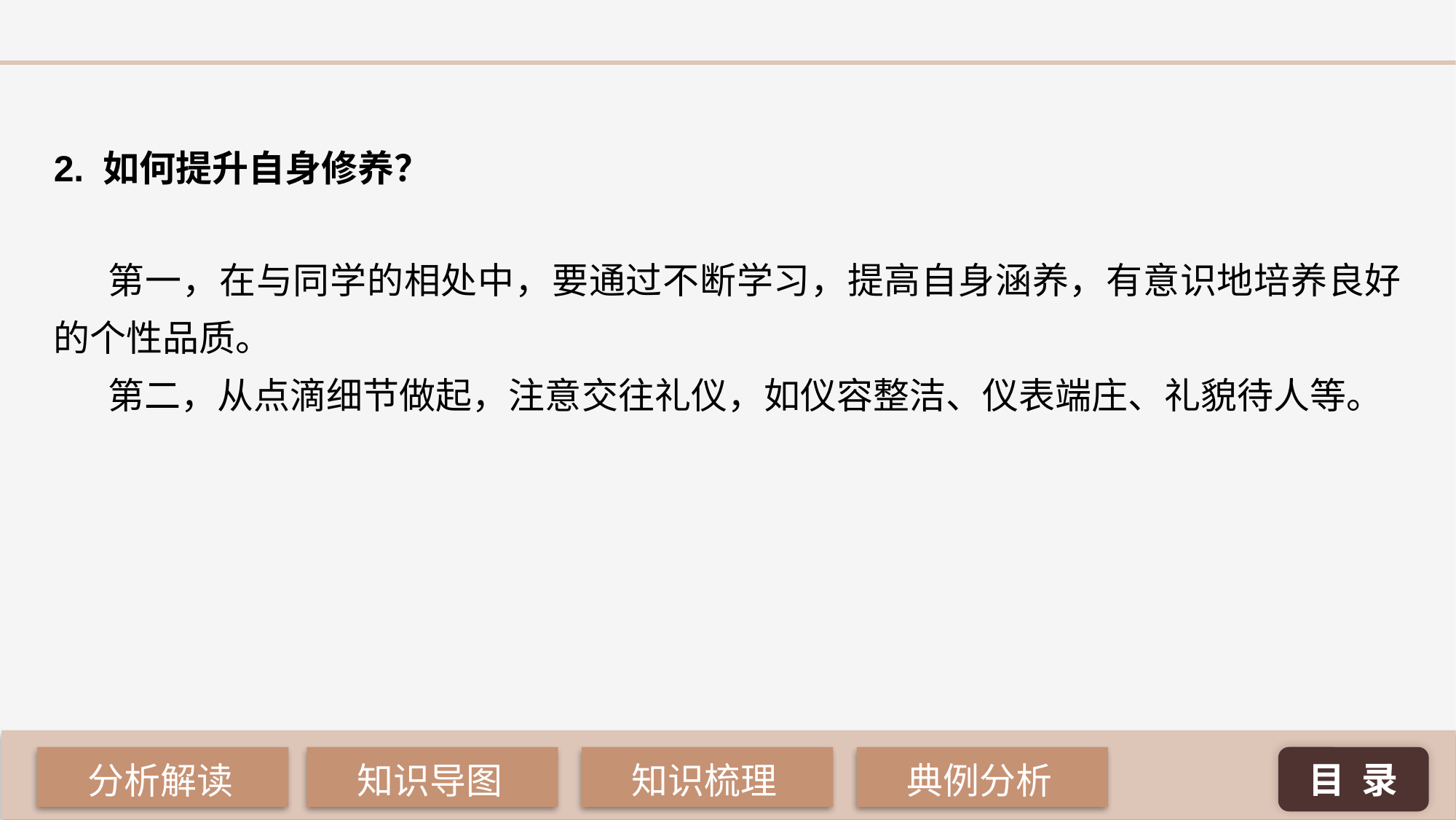

2. 如何提升自身修养？
第一，在与同学的相处中，要通过不断学习，提高自身涵养，有意识地培养良好的个性品质。
第二，从点滴细节做起，注意交往礼仪，如仪容整洁、仪表端庄、礼貌待人等。